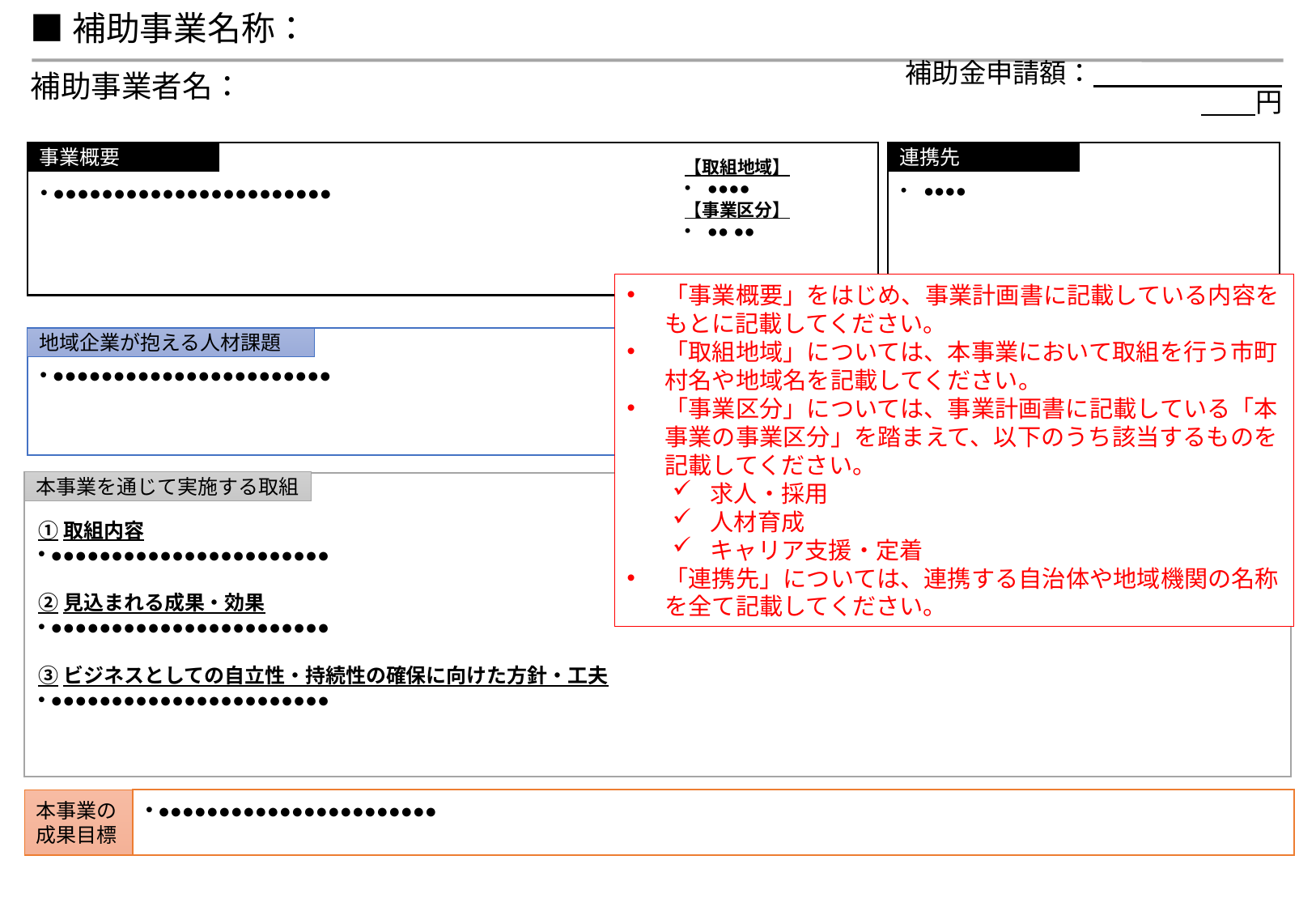

■補助事業名称：
補助事業者名：
補助金申請額：　　　　　　　　　円

事業概要

連携先
【取組地域】
●●●●
【事業区分】
●● ●●
●●●●
●●●●●●●●●●●●●●●●●●●●●●●
「事業概要」をはじめ、事業計画書に記載している内容をもとに記載してください。
「取組地域」については、本事業において取組を行う市町村名や地域名を記載してください。
「事業区分」については、事業計画書に記載している「本事業の事業区分」を踏まえて、以下のうち該当するものを記載してください。
求人・採用
人材育成
キャリア支援・定着
「連携先」については、連携する自治体や地域機関の名称を全て記載してください。

地域企業が抱える人材課題
●●●●●●●●●●●●●●●●●●●●●●●
本事業を通じて実施する取組

①取組内容
●●●●●●●●●●●●●●●●●●●●●●●

②見込まれる成果・効果
●●●●●●●●●●●●●●●●●●●●●●●

③ビジネスとしての自立性・持続性の確保に向けた方針・工夫
●●●●●●●●●●●●●●●●●●●●●●●
本事業の
成果目標

●●●●●●●●●●●●●●●●●●●●●●●